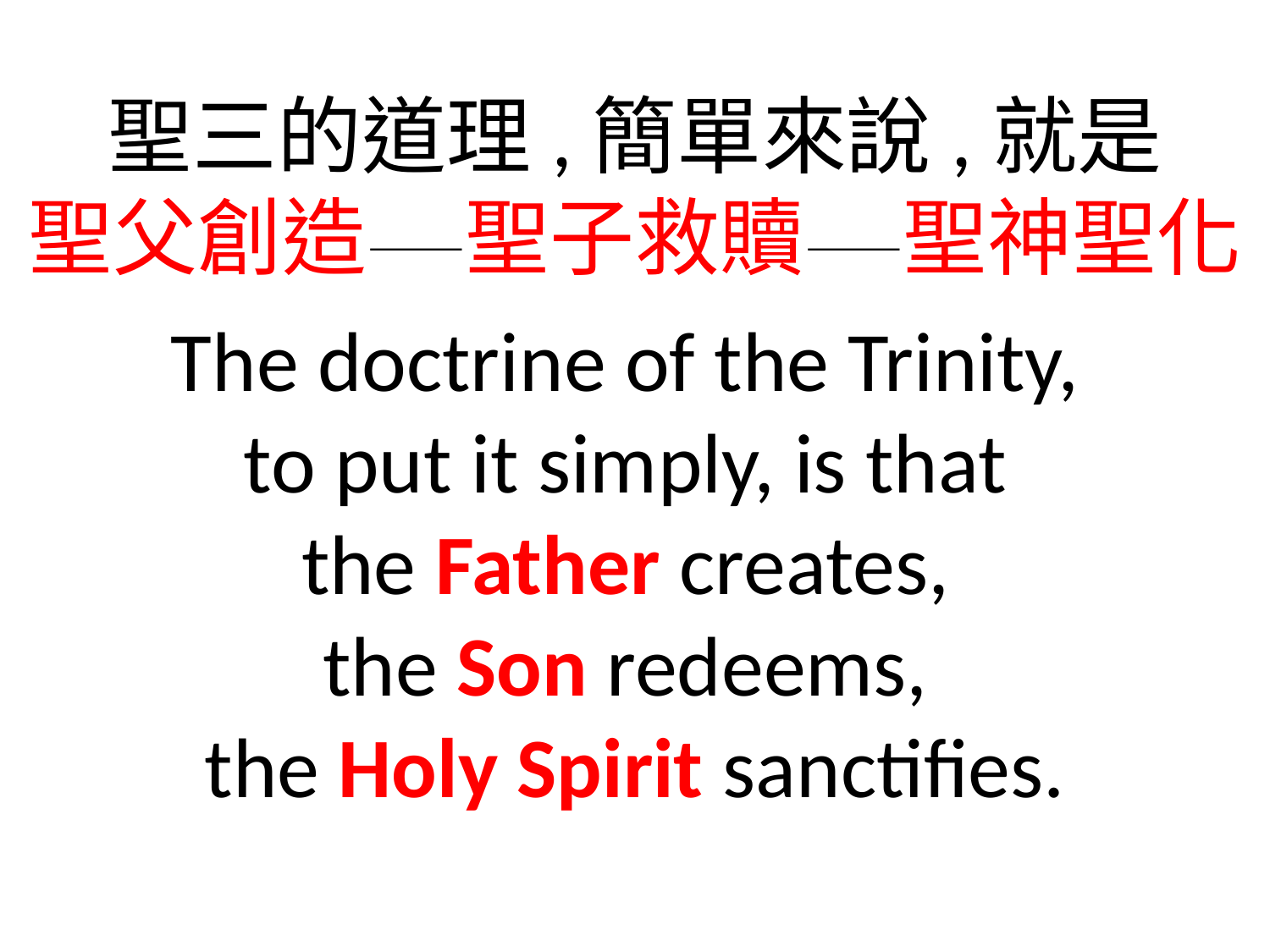

聖三的道理,簡單來說,就是
聖父創造——聖子救贖——聖神聖化
The doctrine of the Trinity,
to put it simply, is that
the Father creates,
the Son redeems,
the Holy Spirit sanctifies.